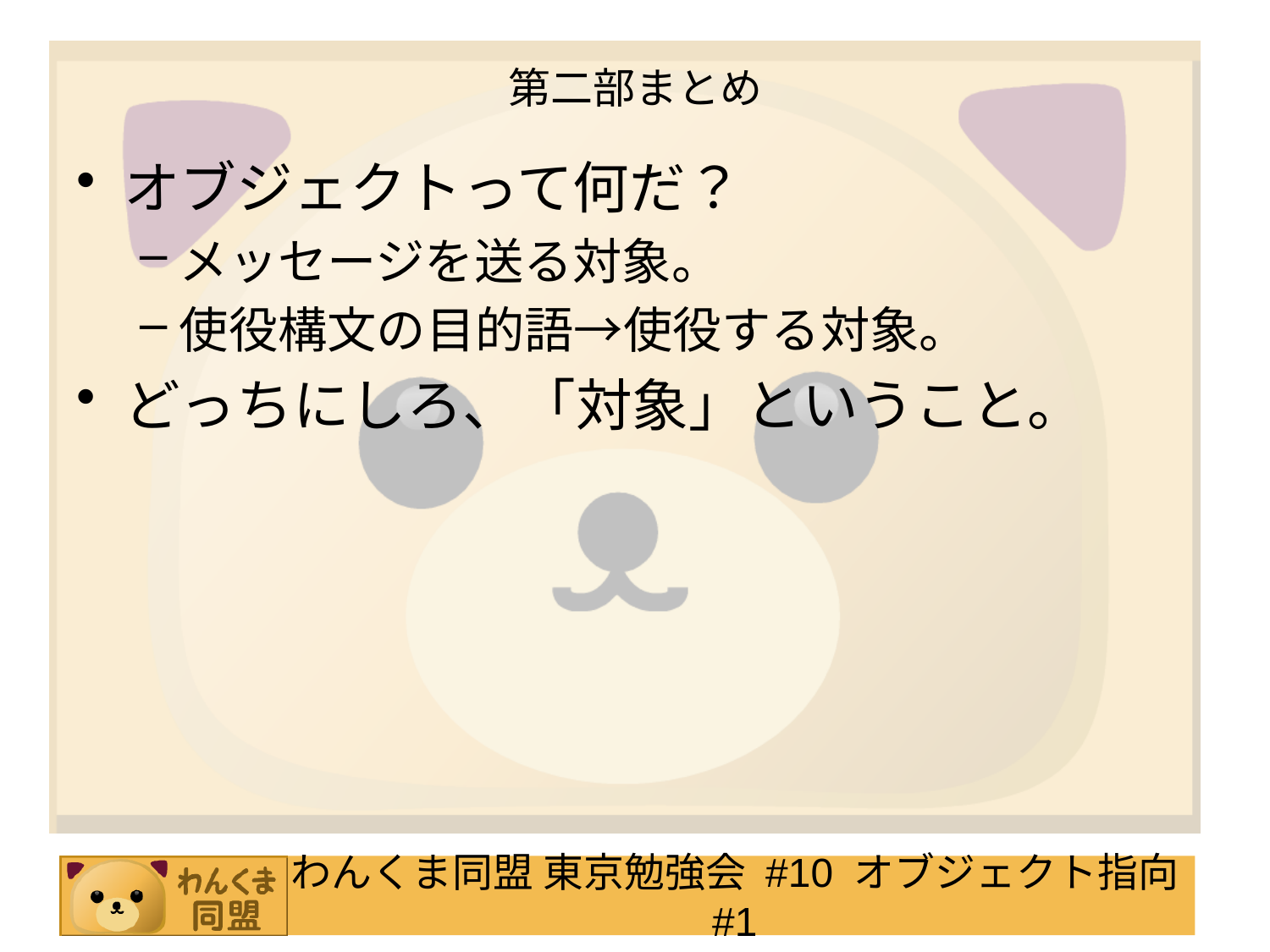

# 第二部まとめ
オブジェクトって何だ？
メッセージを送る対象。
使役構文の目的語→使役する対象。
どっちにしろ、「対象」ということ。